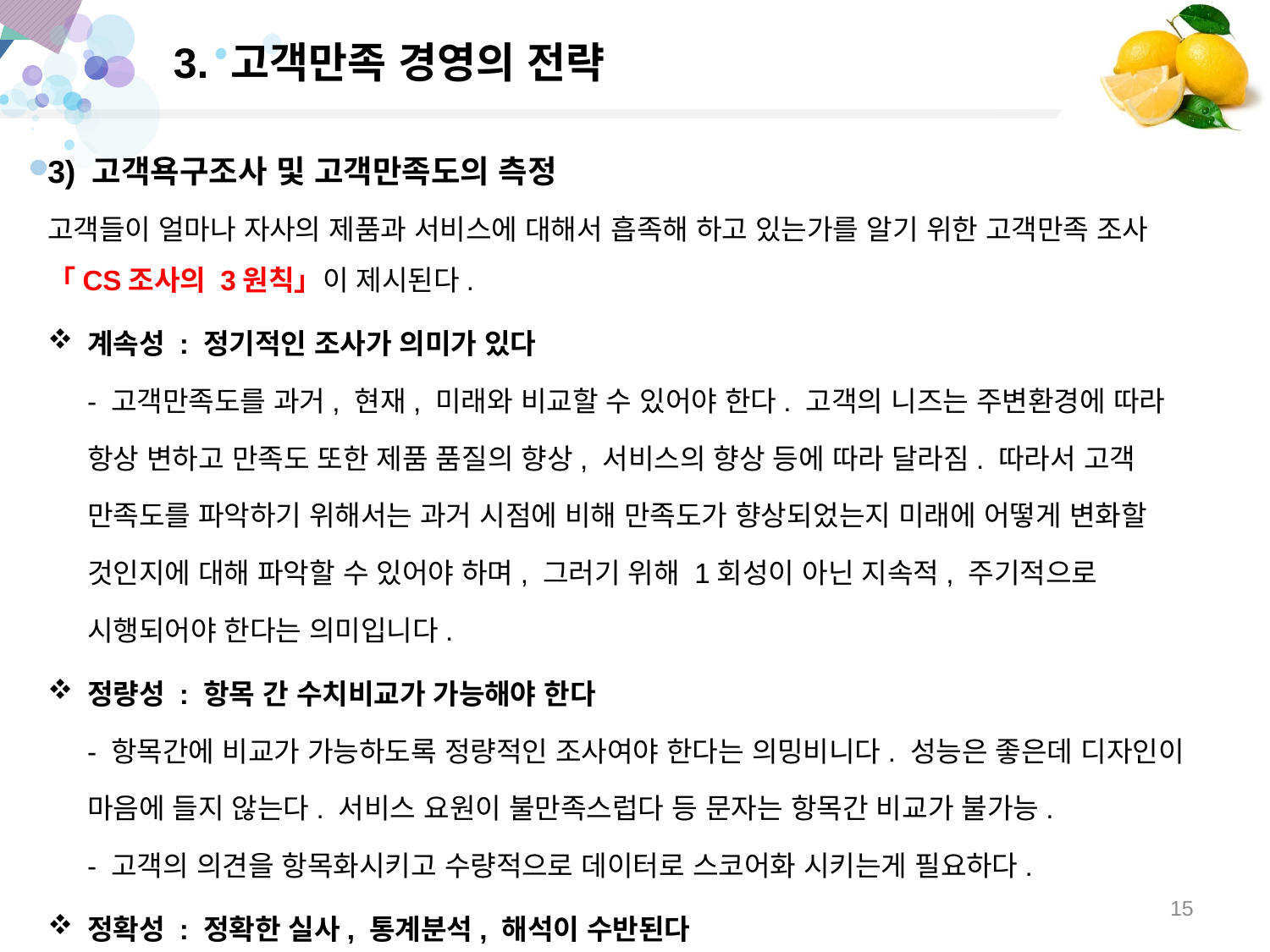

# 3. 고객만족 경영의 전략
3) 고객욕구조사 및 고객만족도의 측정
고객들이 얼마나 자사의 제품과 서비스에 대해서 흡족해 하고 있는가를 알기 위한 고객만족 조사「CS조사의 3원칙」이 제시된다.
계속성 : 정기적인 조사가 의미가 있다
- 고객만족도를 과거, 현재, 미래와 비교할 수 있어야 한다. 고객의 니즈는 주변환경에 따라 항상 변하고 만족도 또한 제품 품질의 향상, 서비스의 향상 등에 따라 달라짐. 따라서 고객 만족도를 파악하기 위해서는 과거 시점에 비해 만족도가 향상되었는지 미래에 어떻게 변화할 것인지에 대해 파악할 수 있어야 하며, 그러기 위해 1회성이 아닌 지속적, 주기적으로 시행되어야 한다는 의미입니다.
정량성 : 항목 간 수치비교가 가능해야 한다
- 항목간에 비교가 가능하도록 정량적인 조사여야 한다는 의밍비니다. 성능은 좋은데 디자인이 마음에 들지 않는다. 서비스 요원이 불만족스럽다 등 문자는 항목간 비교가 불가능.
- 고객의 의견을 항목화시키고 수량적으로 데이터로 스코어화 시키는게 필요하다.
정확성 : 정확한 실사, 통계분석, 해석이 수반된다
15